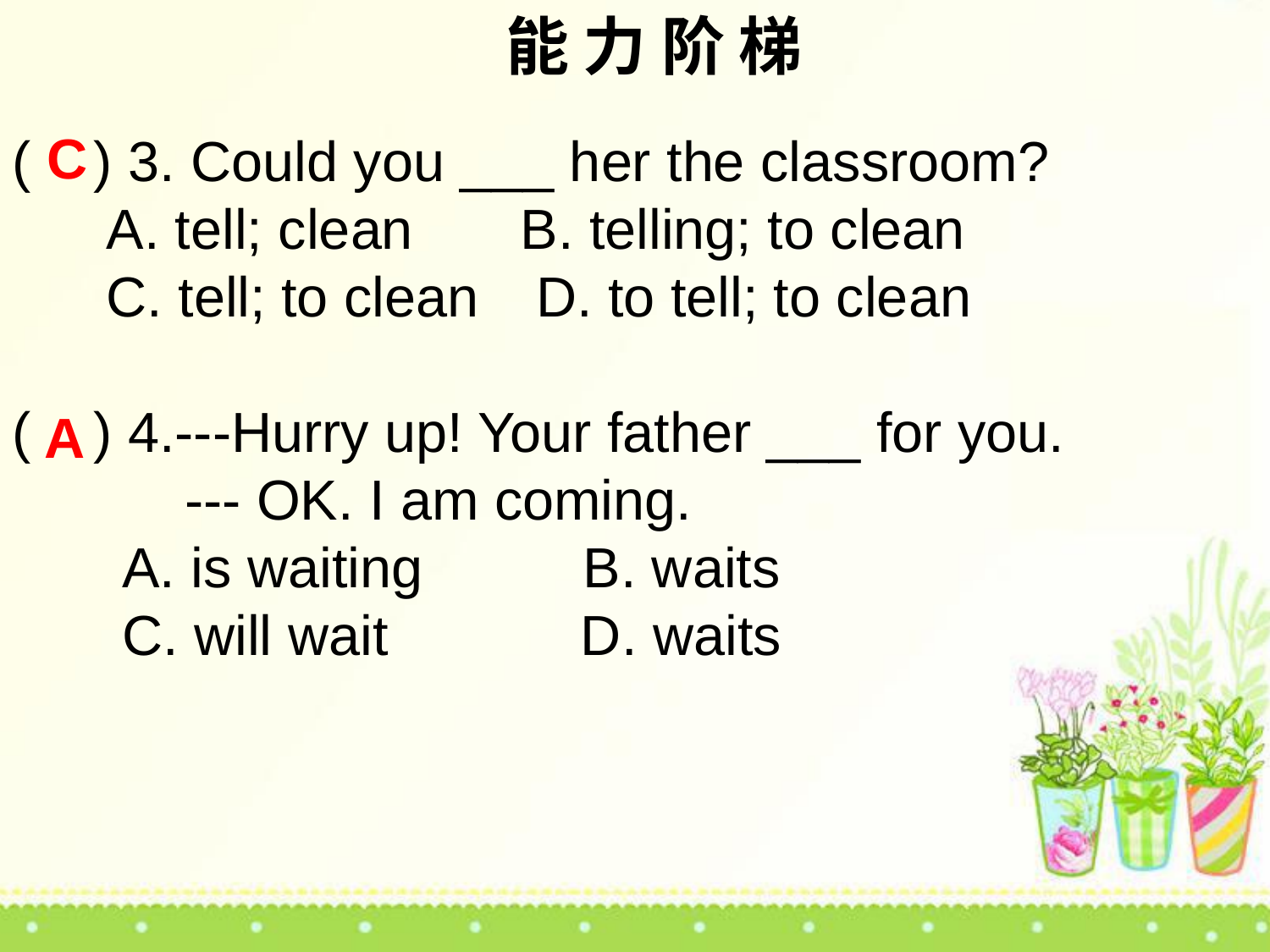

能 力 阶 梯
C
(    ) 3. Could you ___ her the classroom?
      A. tell; clean	B. telling; to clean
      C. tell; to clean	 D. to tell; to clean

(    ) 4.---Hurry up! Your father ___ for you.
           --- OK. I am coming.
       A. is waiting	    B. waits
       C. will wait	            D. waits
A